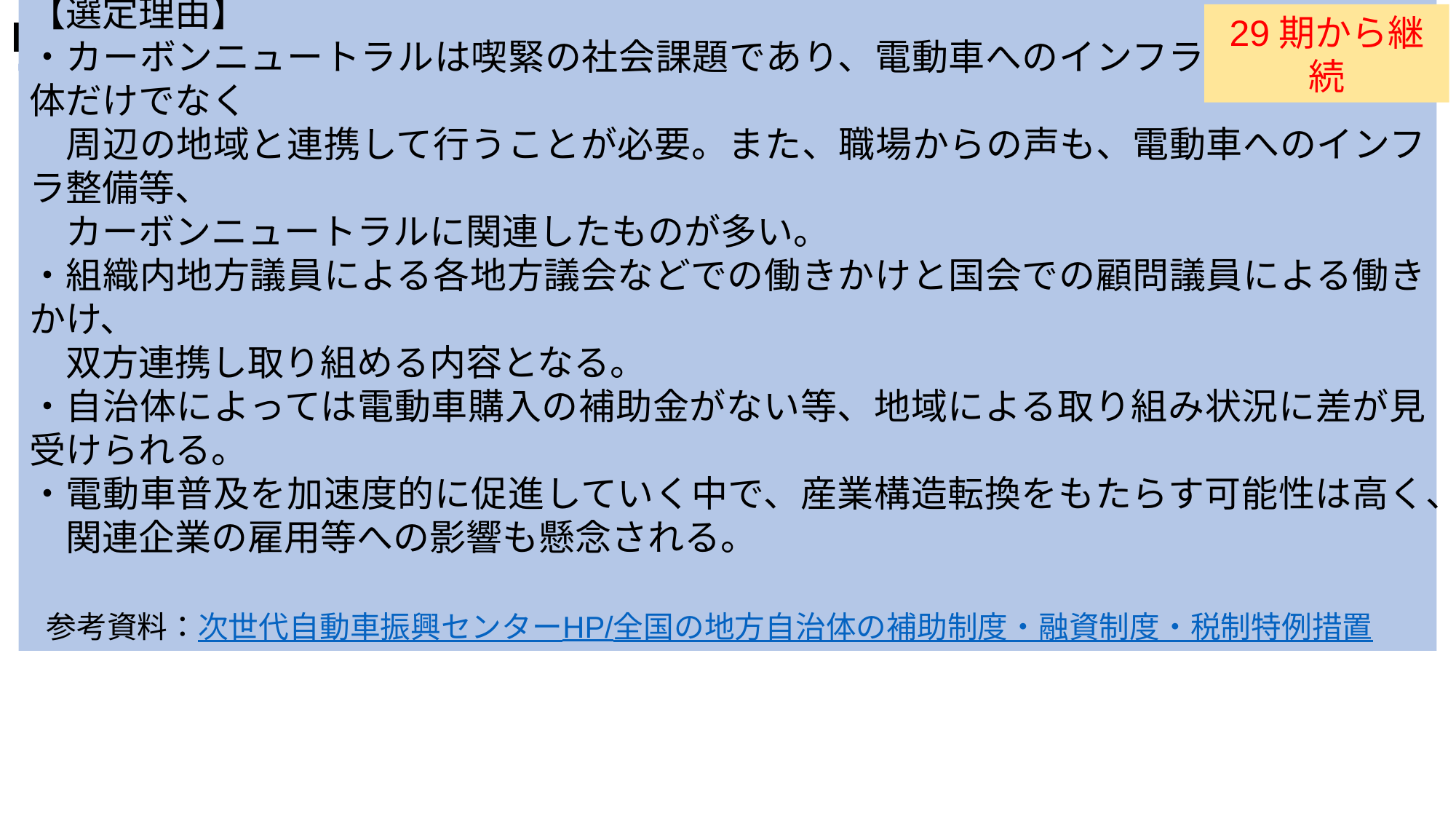

29期から継続
■項目詳細：電動車普及に向けた対応

【選定理由】
・カーボンニュートラルは喫緊の社会課題であり、電動車へのインフラ整備は、自治体だけでなく
　周辺の地域と連携して行うことが必要。また、職場からの声も、電動車へのインフラ整備等、
　カーボンニュートラルに関連したものが多い。
・組織内地方議員による各地方議会などでの働きかけと国会での顧問議員による働きかけ、
　双方連携し取り組める内容となる。
・自治体によっては電動車購入の補助金がない等、地域による取り組み状況に差が見受けられる。
・電動車普及を加速度的に促進していく中で、産業構造転換をもたらす可能性は高く、
　関連企業の雇用等への影響も懸念される。

 参考資料：次世代自動車振興センターHP/全国の地方自治体の補助制度・融資制度・税制特例措置